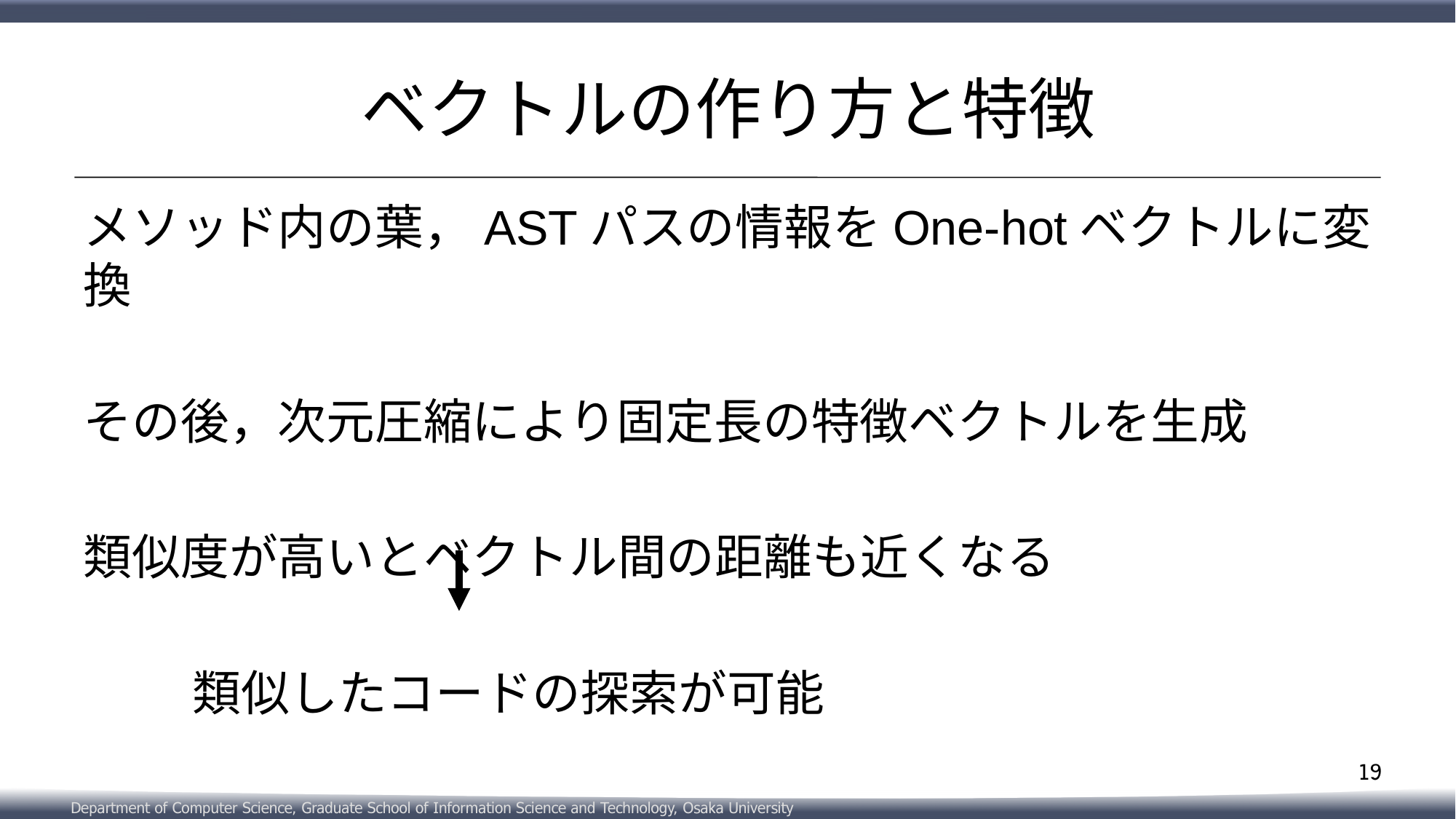

# ベクトルの作り方と特徴
メソッド内の葉，ASTパスの情報をOne-hotベクトルに変換

その後，次元圧縮により固定長の特徴ベクトルを生成

類似度が高いとベクトル間の距離も近くなる

	類似したコードの探索が可能
19